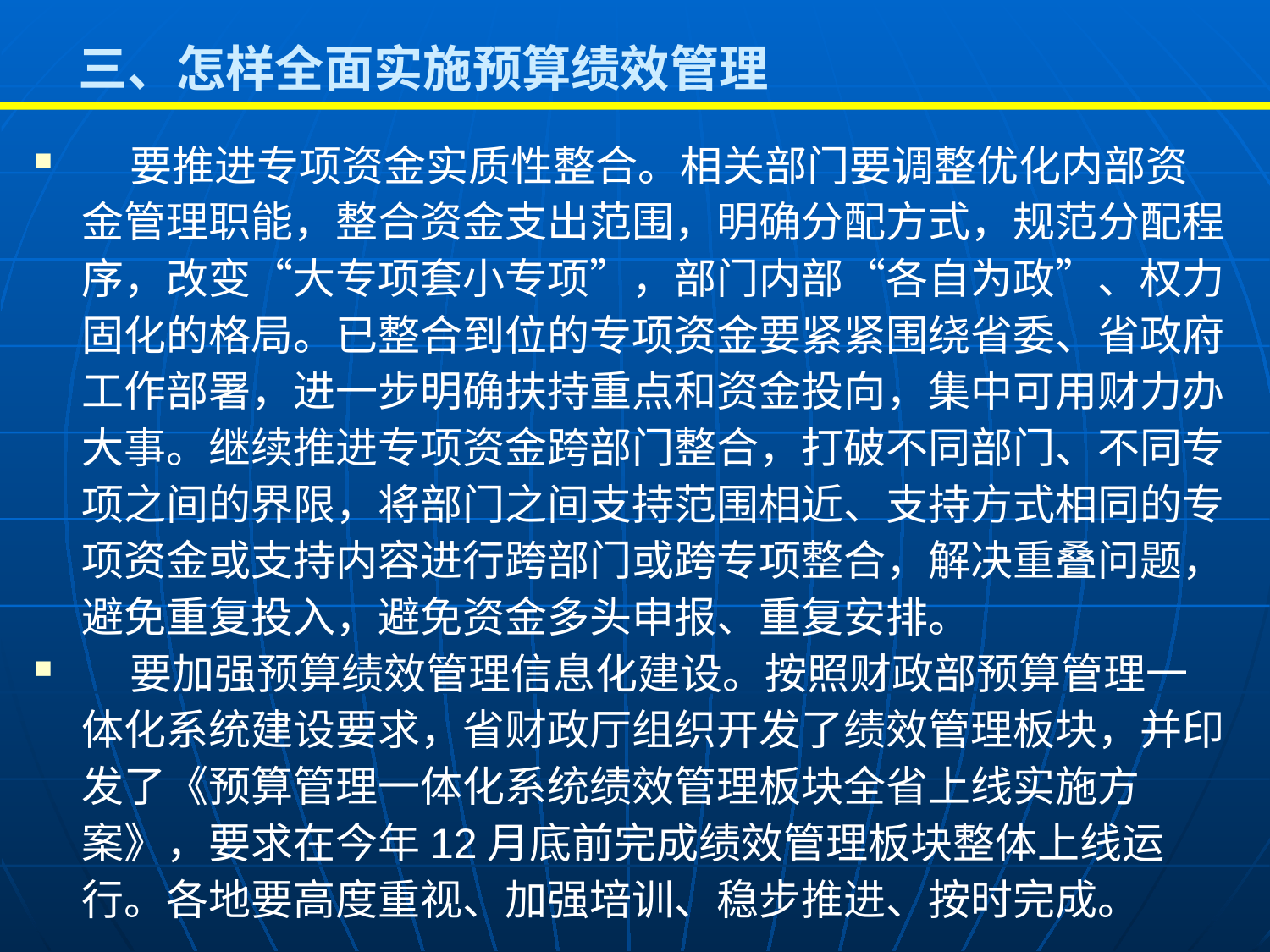

# 三、怎样全面实施预算绩效管理

    要推进专项资金实质性整合。相关部门要调整优化内部资金管理职能，整合资金支出范围，明确分配方式，规范分配程序，改变“大专项套小专项”，部门内部“各自为政”、权力固化的格局。已整合到位的专项资金要紧紧围绕省委、省政府工作部署，进一步明确扶持重点和资金投向，集中可用财力办大事。继续推进专项资金跨部门整合，打破不同部门、不同专项之间的界限，将部门之间支持范围相近、支持方式相同的专项资金或支持内容进行跨部门或跨专项整合，解决重叠问题，避免重复投入，避免资金多头申报、重复安排。
    要加强预算绩效管理信息化建设。按照财政部预算管理一体化系统建设要求，省财政厅组织开发了绩效管理板块，并印发了《预算管理一体化系统绩效管理板块全省上线实施方案》，要求在今年12月底前完成绩效管理板块整体上线运行。各地要高度重视、加强培训、稳步推进、按时完成。